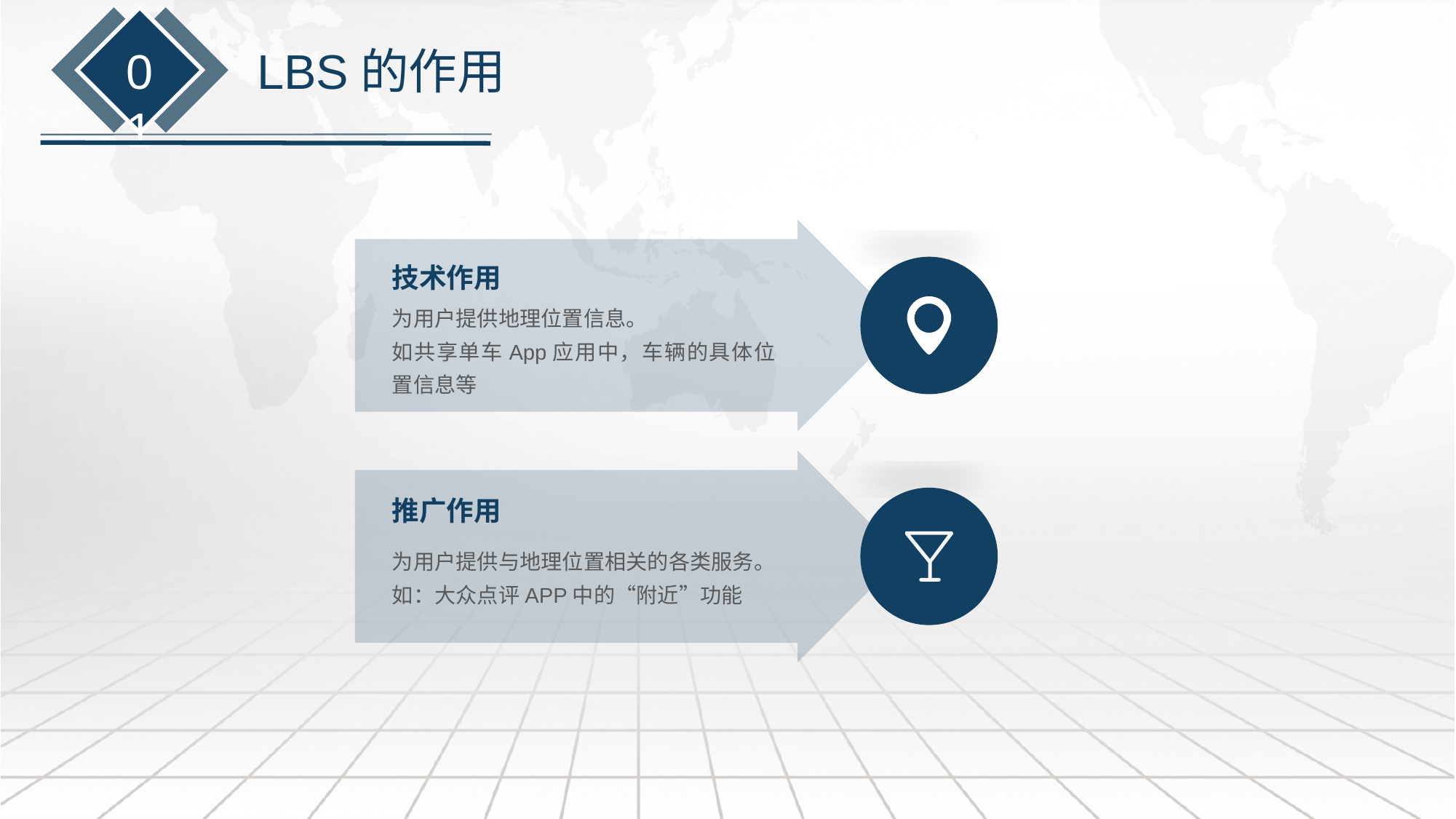

01
LBS的作用

技术作用

为用户提供地理位置信息。
如共享单车App应用中，车辆的具体位置信息等

推广作用

为用户提供与地理位置相关的各类服务。
如：大众点评APP中的“附近”功能